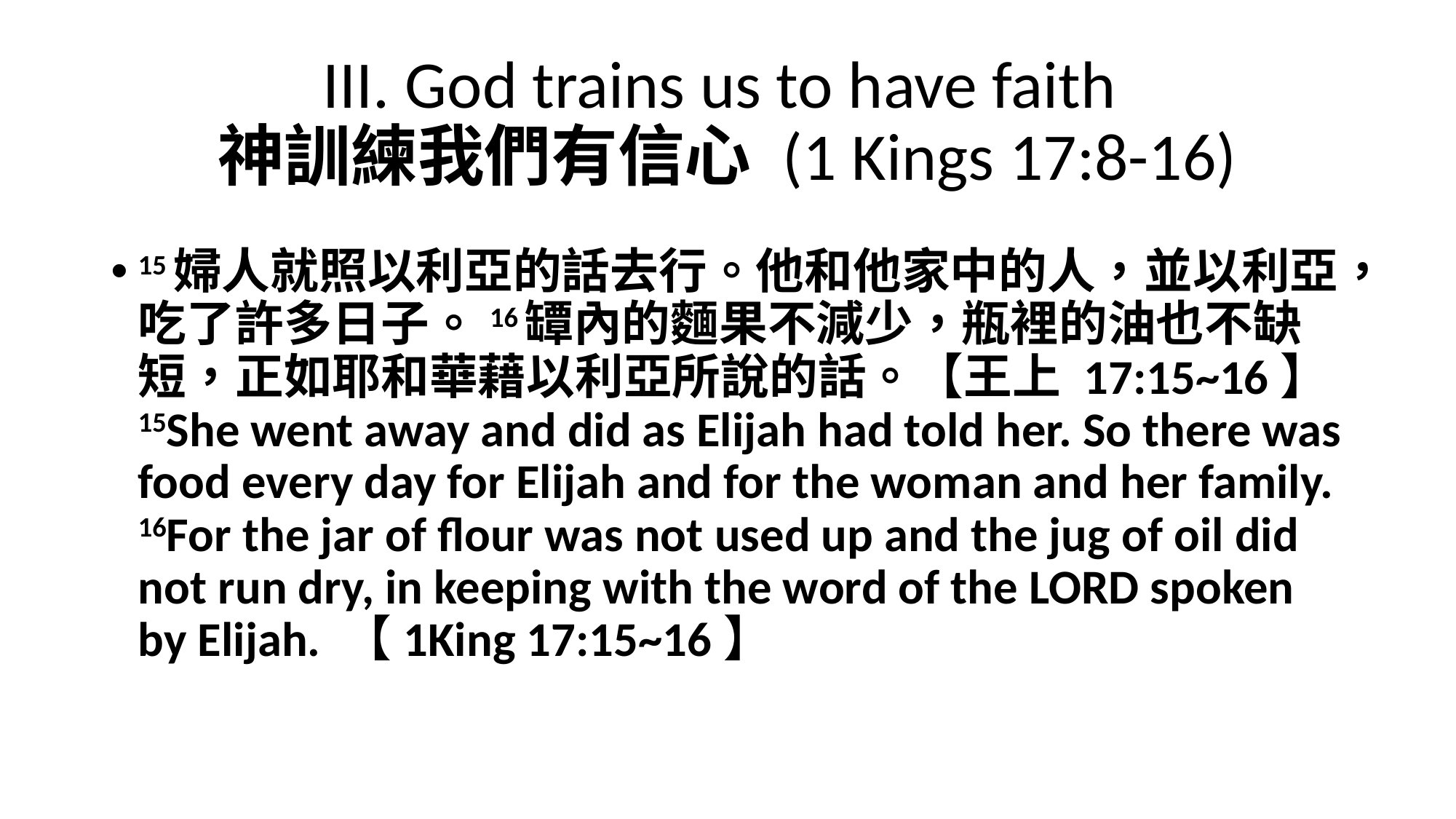

# III. God trains us to have faith 神訓練我們有信心 (1 Kings 17:8-16)
15婦人就照以利亞的話去行。他和他家中的人，並以利亞，吃了許多日子。16罈內的麵果不減少，瓶裡的油也不缺短，正如耶和華藉以利亞所說的話。【王上 17:15~16】
15She went away and did as Elijah had told her. So there was food every day for Elijah and for the woman and her family. 16For the jar of flour was not used up and the jug of oil did not run dry, in keeping with the word of the LORD spoken by Elijah. 【1King 17:15~16】